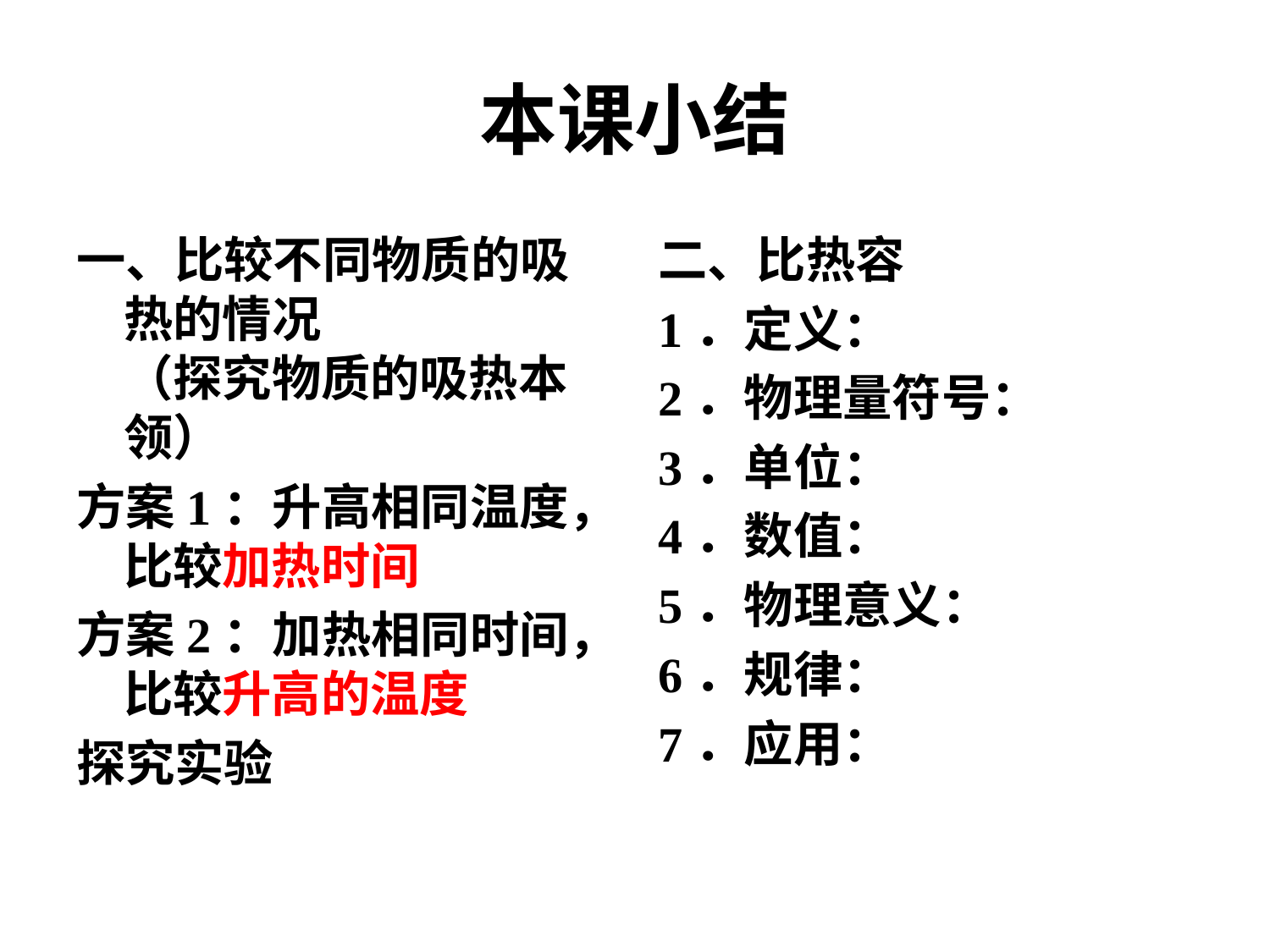

# 本课小结
一、比较不同物质的吸热的情况
（探究物质的吸热本领）
方案1：升高相同温度，比较加热时间
方案2：加热相同时间，比较升高的温度
探究实验

二、比热容
1．定义：
2．物理量符号：
3．单位：
4．数值：
5．物理意义：
6．规律：
7．应用：